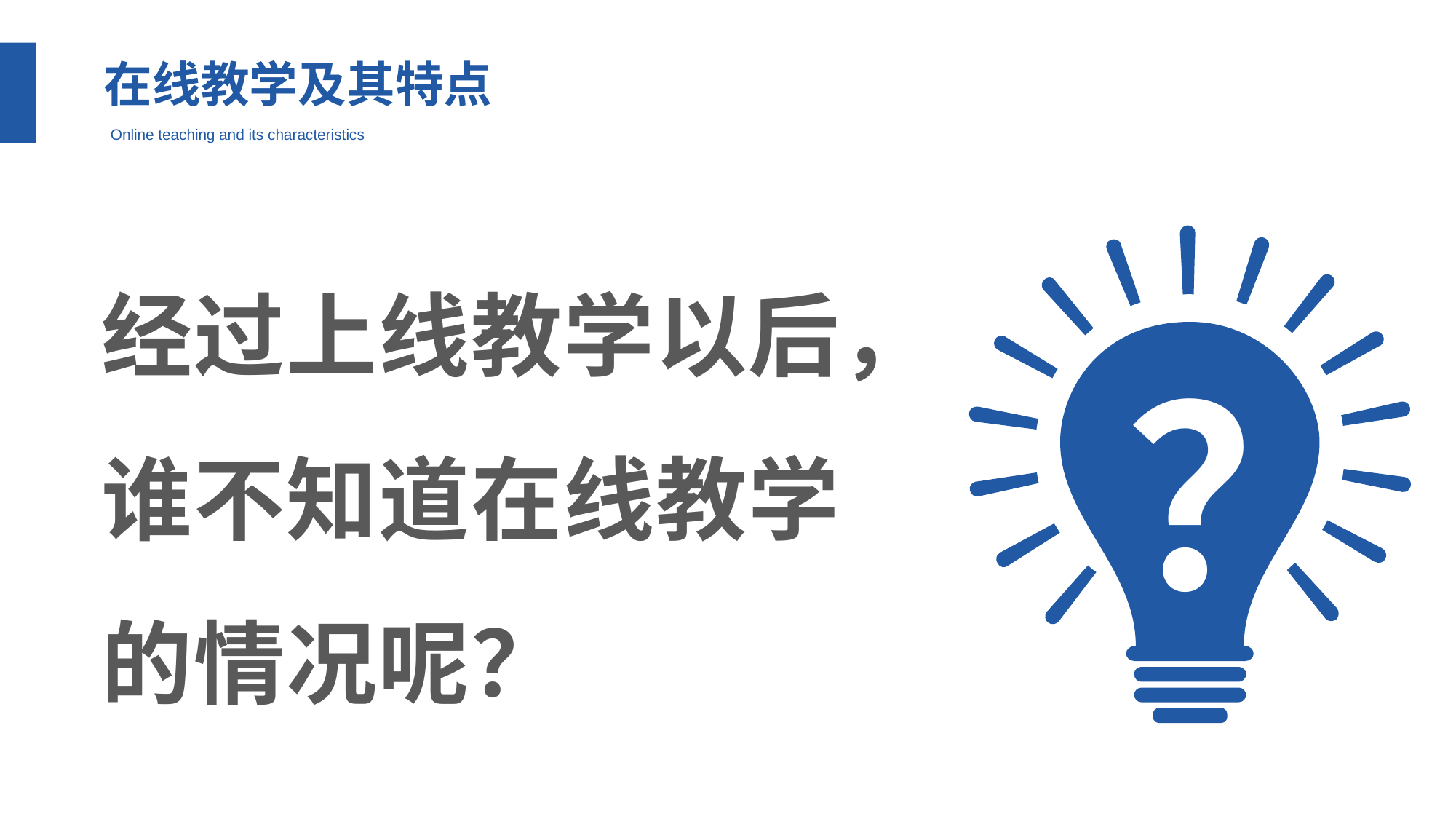

在线教学及其特点
Online teaching and its characteristics
经过上线教学以后，谁不知道在线教学的情况呢？

？